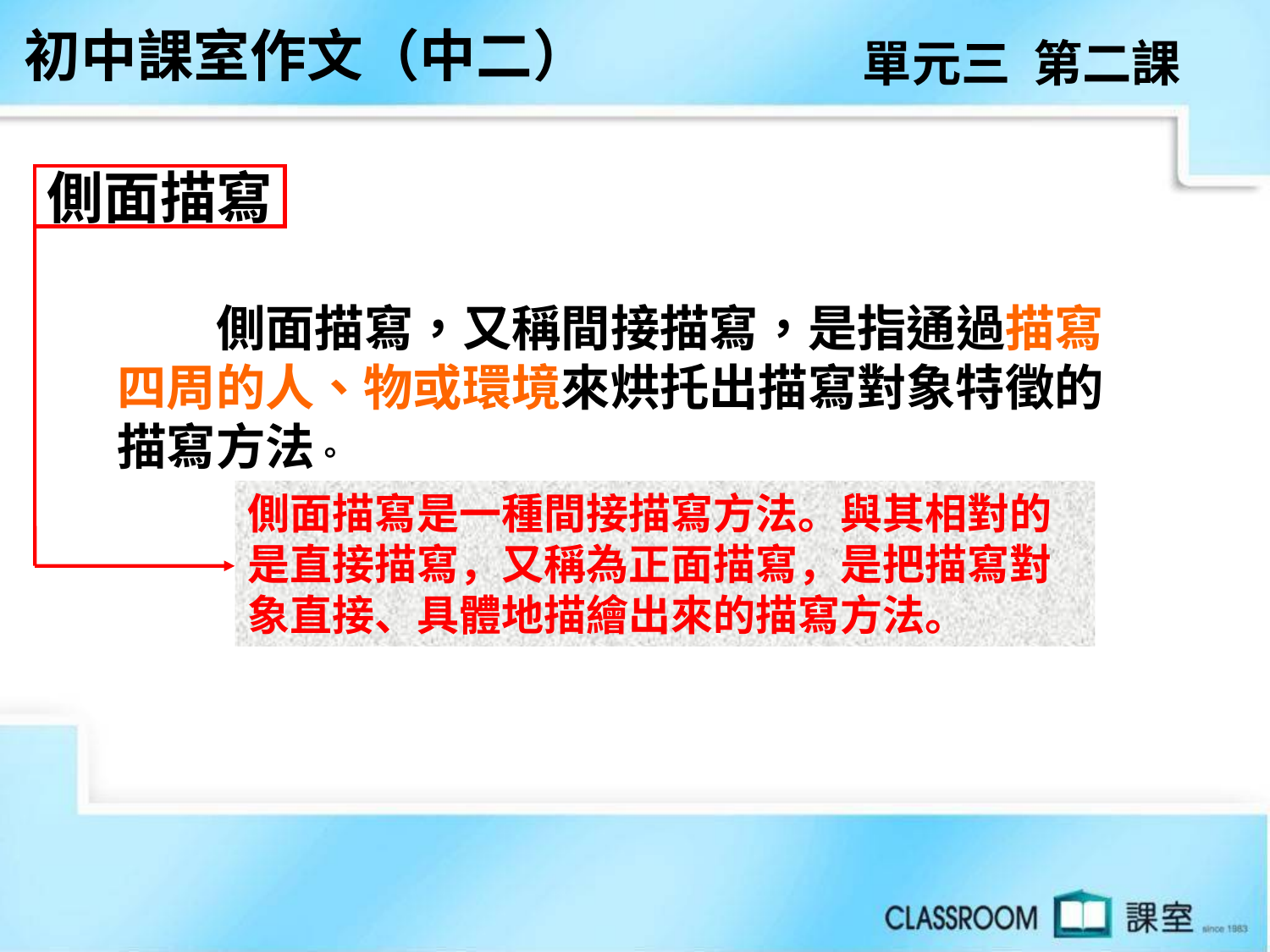

初中課室作文（中二）
單元三  第二課
側面描寫

　　側面描寫，又稱間接描寫，是指通過描寫
四周的人、物或環境來烘托出描寫對象特徵的
描寫方法。
側面描寫是一種間接描寫方法。與其相對的是直接描寫，又稱為正面描寫，是把描寫對象直接、具體地描繪出來的描寫方法。